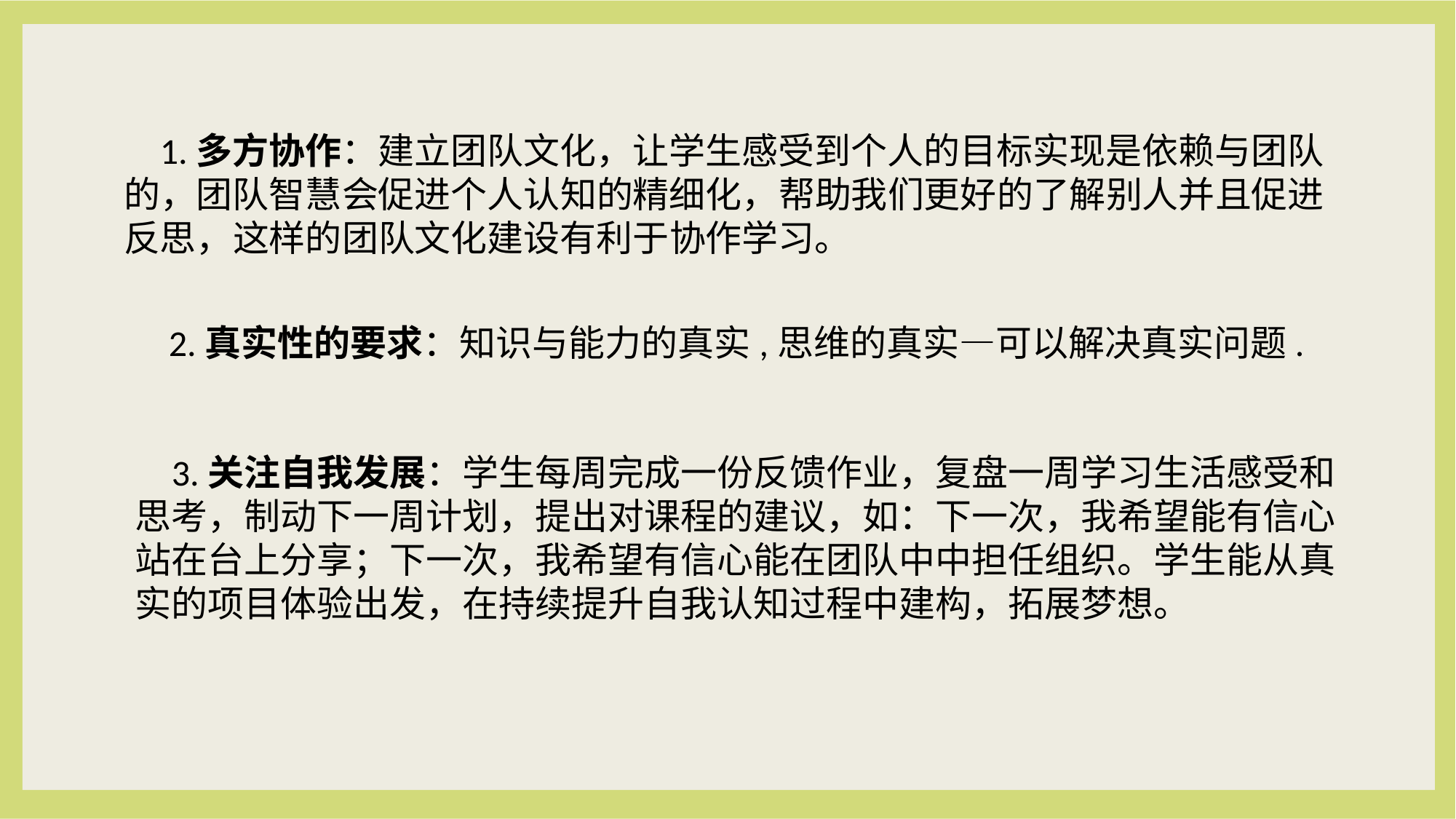

17
1.多方协作：建立团队文化，让学生感受到个人的目标实现是依赖与团队的，团队智慧会促进个人认知的精细化，帮助我们更好的了解别人并且促进反思，这样的团队文化建设有利于协作学习。
2.真实性的要求：知识与能力的真实,思维的真实—可以解决真实问题.
3.关注自我发展：学生每周完成一份反馈作业，复盘一周学习生活感受和思考，制动下一周计划，提出对课程的建议，如：下一次，我希望能有信心站在台上分享；下一次，我希望有信心能在团队中中担任组织。学生能从真实的项目体验出发，在持续提升自我认知过程中建构，拓展梦想。